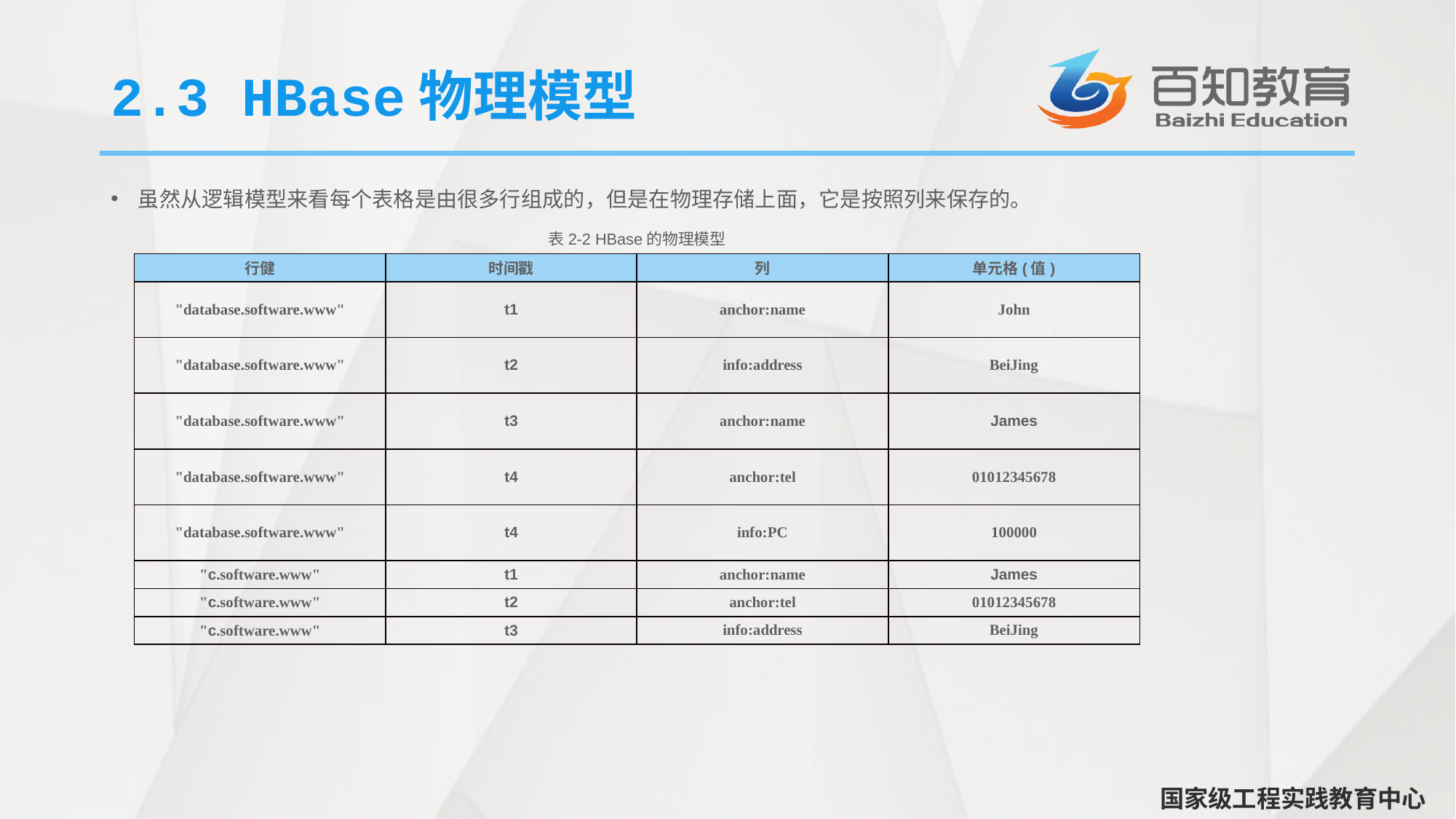

# 2.3 HBase物理模型
虽然从逻辑模型来看每个表格是由很多行组成的，但是在物理存储上面，它是按照列来保存的。

表2-2 HBase的物理模型
| 行健 | 时间戳 | 列 | 单元格(值) |
| --- | --- | --- | --- |
| "database.software.www" | t1 | anchor:name | John |
| "database.software.www" | t2 | info:address | BeiJing |
| "database.software.www" | t3 | anchor:name | James |
| "database.software.www" | t4 | anchor:tel | 01012345678 |
| "database.software.www" | t4 | info:PC | 100000 |
| "c.software.www" | t1 | anchor:name | James |
| "c.software.www" | t2 | anchor:tel | 01012345678 |
| "c.software.www" | t3 | info:address | BeiJing |